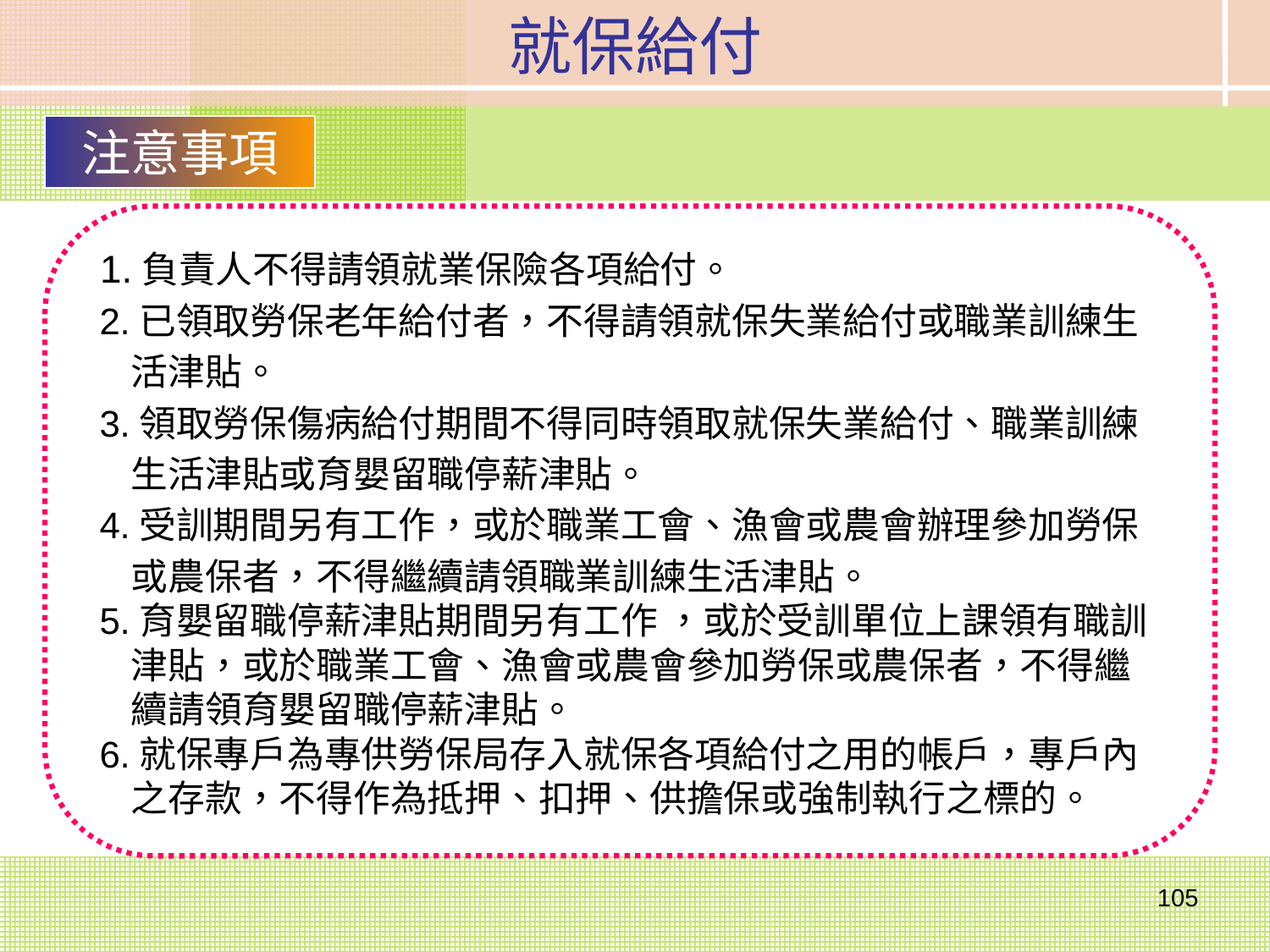

就保給付

注意事項

 1.負責人不得請領就業保險各項給付。
 2.已領取勞保老年給付者，不得請領就保失業給付或職業訓練生
    活津貼。
 3.領取勞保傷病給付期間不得同時領取就保失業給付、職業訓練
    生活津貼或育嬰留職停薪津貼。
 4.受訓期間另有工作，或於職業工會、漁會或農會辦理參加勞保
    或農保者，不得繼續請領職業訓練生活津貼。
 5.育嬰留職停薪津貼期間另有工作 ，或於受訓單位上課領有職訓
    津貼，或於職業工會、漁會或農會參加勞保或農保者，不得繼
    續請領育嬰留職停薪津貼。
 6.就保專戶為專供勞保局存入就保各項給付之用的帳戶，專戶內
    之存款，不得作為抵押、扣押、供擔保或強制執行之標的。

105